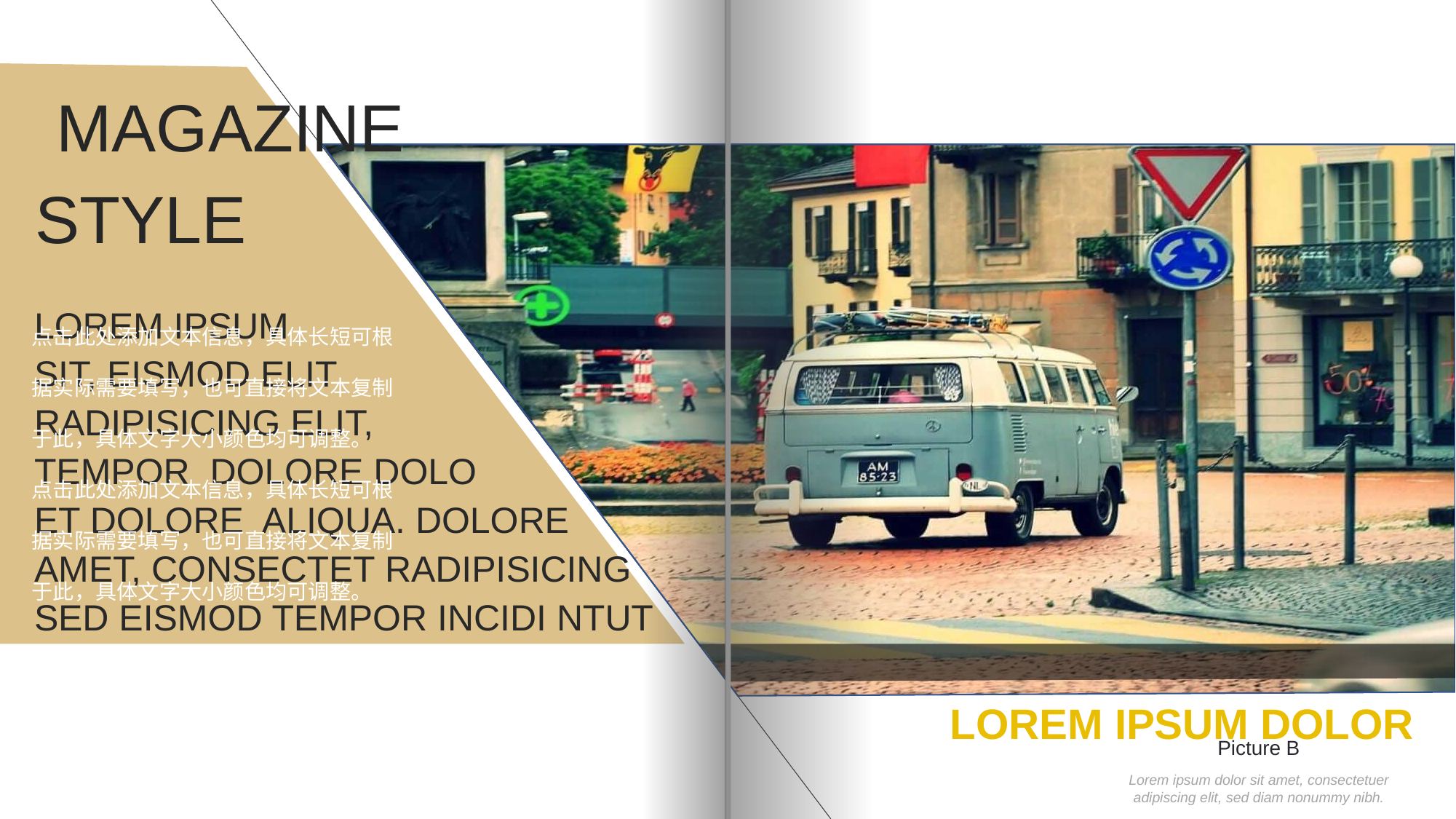

LOREM IPSUM
SIT, EISMOD ELIT
RADIPISICING ELIT,
TEMPOR  DOLORE DOLO
ET DOLORE  ALIQUA. DOLORE
AMET, CONSECTET RADIPISICING
SED EISMOD TEMPOR INCIDI NTUT
MAGAZINE

STYLE
点击此处添加文本信息，具体长短可根据实际需要填写，也可直接将文本复制于此，具体文字大小颜色均可调整。
点击此处添加文本信息，具体长短可根据实际需要填写，也可直接将文本复制于此，具体文字大小颜色均可调整。

LOREM IPSUM DOLOR
Picture B
Lorem ipsum dolor sit amet, consectetuer adipiscing elit, sed diam nonummy nibh.